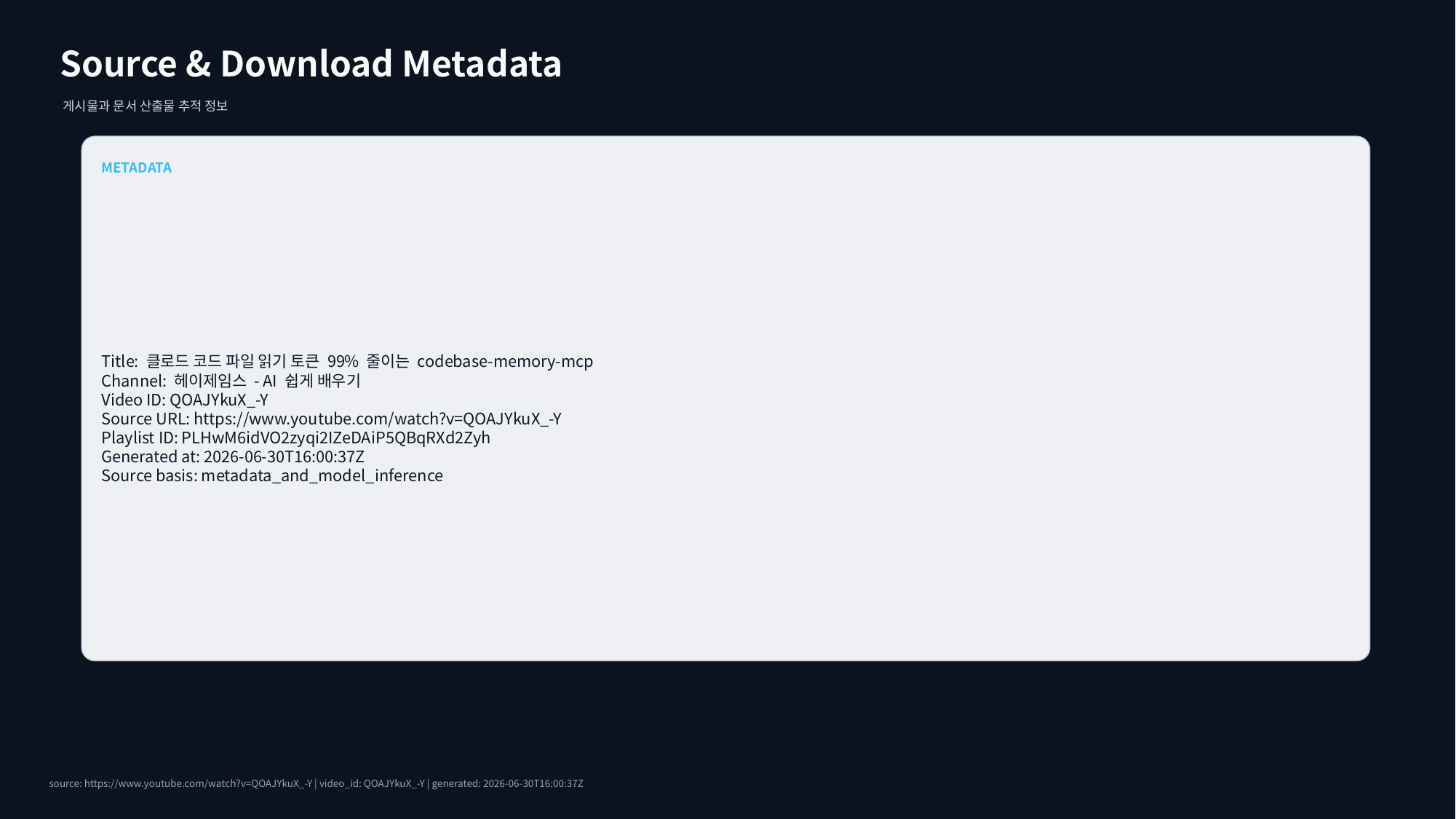

Source & Download Metadata
게시물과 문서 산출물 추적 정보

METADATA
Title: 클로드 코드 파일 읽기 토큰 99% 줄이는 codebase-memory-mcp
Channel: 헤이제임스 - AI 쉽게 배우기
Video ID: QOAJYkuX_-Y
Source URL: https://www.youtube.com/watch?v=QOAJYkuX_-Y
Playlist ID: PLHwM6idVO2zyqi2IZeDAiP5QBqRXd2Zyh
Generated at: 2026-06-30T16:00:37Z
Source basis: metadata_and_model_inference
source: https://www.youtube.com/watch?v=QOAJYkuX_-Y | video_id: QOAJYkuX_-Y | generated: 2026-06-30T16:00:37Z